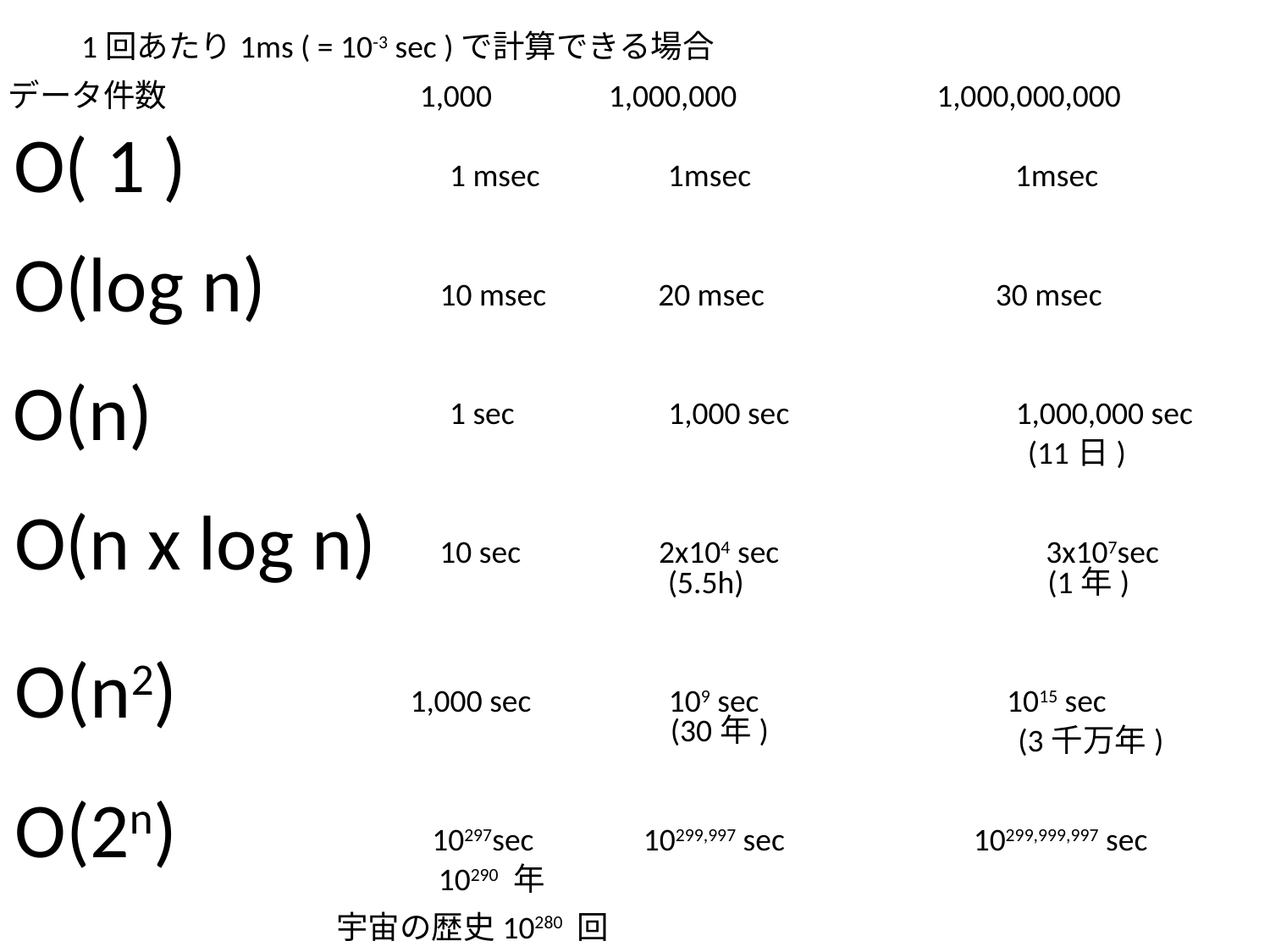

1回あたり1ms ( = 10-3 sec )で計算できる場合
データ件数
1,000,000
1,000,000,000
1,000
O( 1 )
1 msec
1msec
1msec
O(log n)
10 msec
20 msec
30 msec
O(n)
1 sec
1,000 sec
1,000,000 sec
(11日)
O(n x log n)
10 sec
2x104 sec
3x107sec
(5.5h)
(1年)
O(n2)
1,000 sec
109 sec
1015 sec
(30年)
(3千万年)
O(2n)
10297sec
10299,997 sec
10299,999,997 sec
10290 年
宇宙の歴史10280 回